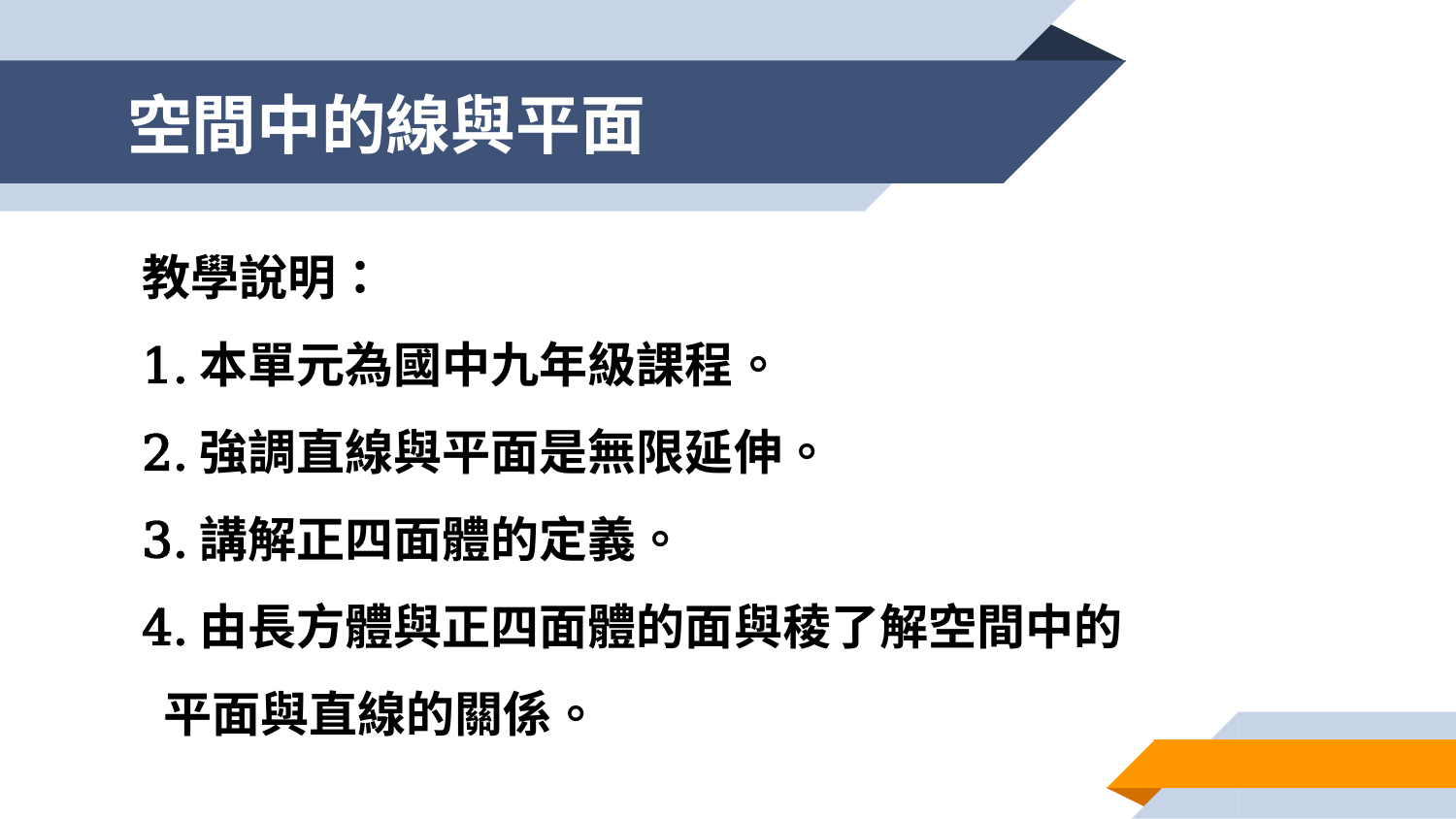

空間中的線與平面
# 教學說明： 1.本單元為國中九年級課程。 2.強調直線與平面是無限延伸。 3.講解正四面體的定義。 4.由長方體與正四面體的面與稜了解空間中的 平面與直線的關係。